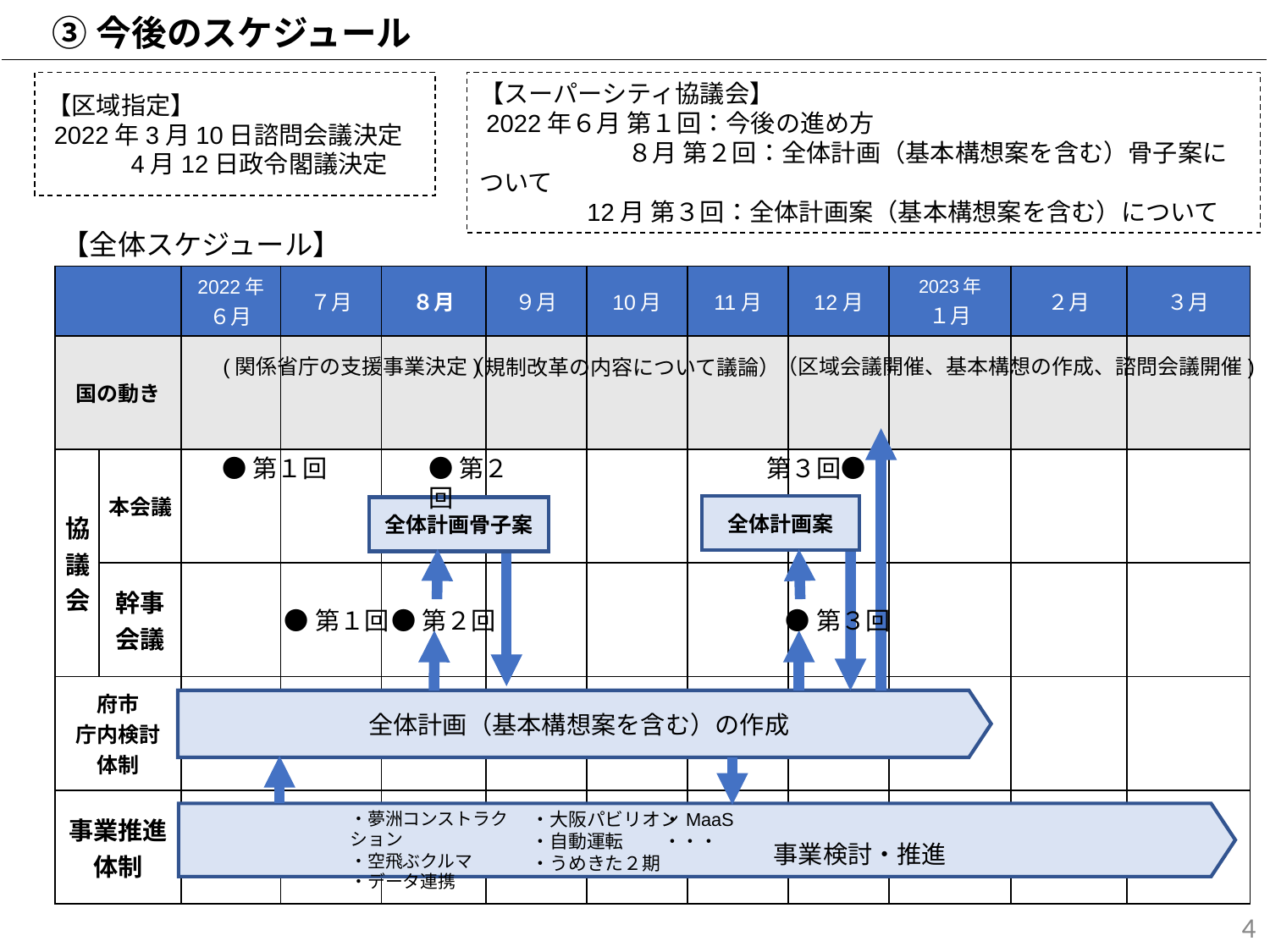

③今後のスケジュール
【区域指定】
 2022年3月10日諮問会議決定
            4月12日政令閣議決定
【スーパーシティ協議会】
 2022年６月 第１回：今後の進め方
　　　　　　８月 第２回：全体計画（基本構想案を含む）骨子案について
　　　     12月 第３回：全体計画案（基本構想案を含む）について
【全体スケジュール】
|  |  | 2022年 ６月 | ７月 | ８月 | ９月 | 10月 | 11月 | 12月 | 2023年 １月 | ２月 | ３月 |
| --- | --- | --- | --- | --- | --- | --- | --- | --- | --- | --- | --- |
| 国の動き |  |  |  |  |  |  |  |  |  |  |  |
| 協議会 | 本会議 |  |  |  |  |  |  |  |  |  |  |
|  | 幹事会議 |  |  |  |  |  |  |  |  |  |  |
| 府市 庁内検討 体制 |  |  |  |  |  |  |  |  |  |  |  |
| 事業推進体制 |  |  |  |  |  |  |  |  |  |  |  |
（区域会議開催、基本構想の作成、諮問会議開催)
(関係省庁の支援事業決定)
（規制改革の内容について議論）
●第１回
●第２回
第３回●
全体計画案
全体計画骨子案
●第１回
●第２回
●第３回
全体計画（基本構想案を含む）の作成
・夢洲コンストラクション
・空飛ぶクルマ
・データ連携
・大阪パビリオン
・自動運転
・うめきた２期

・MaaS
・・・

事業検討・推進
4